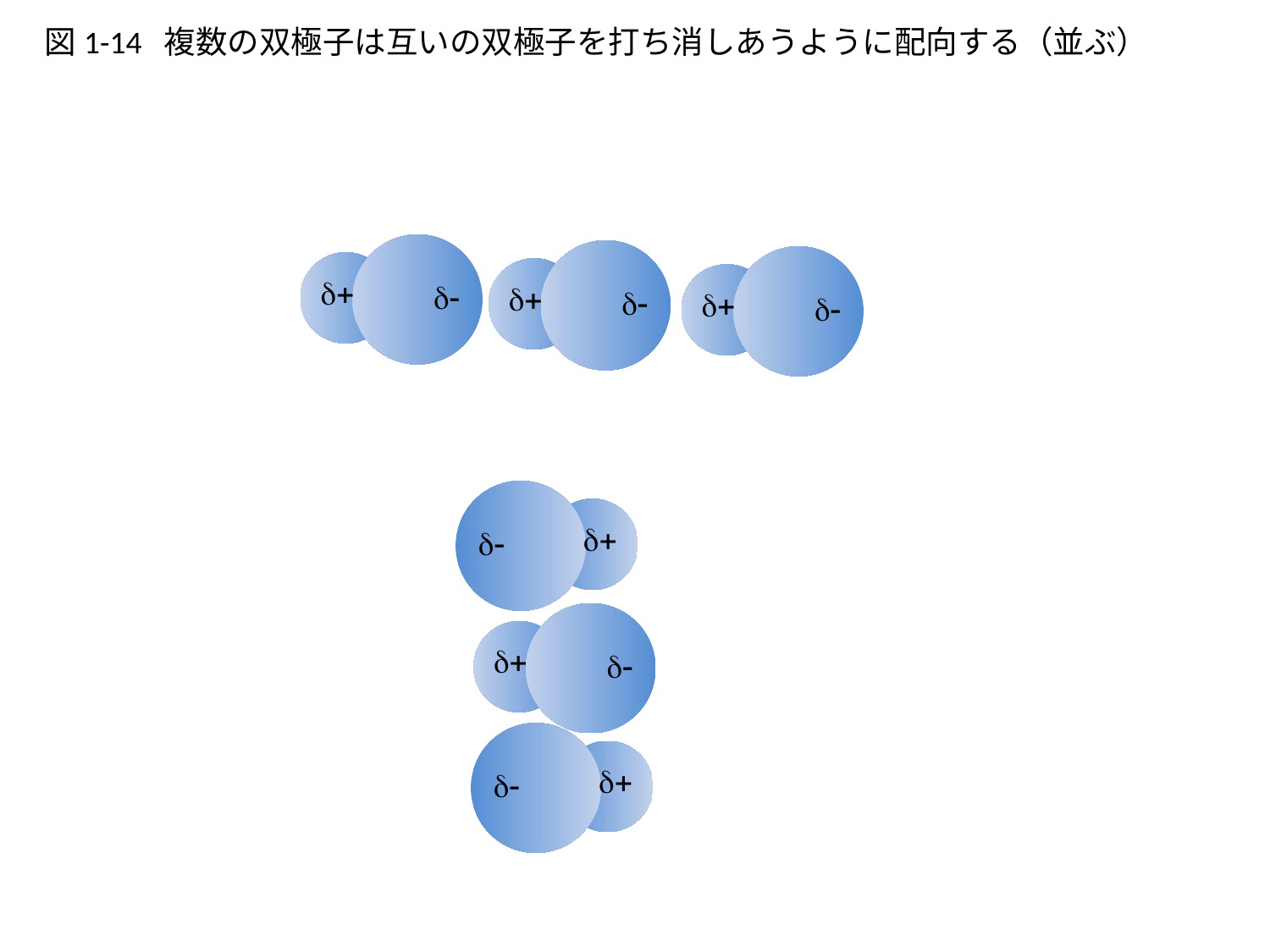

図1-14  複数の双極子は互いの双極子を打ち消しあうように配向する（並ぶ）

δ+
δ−

δ+
δ−

δ+
δ−

δ+
δ−

δ+
δ−

δ+
δ−